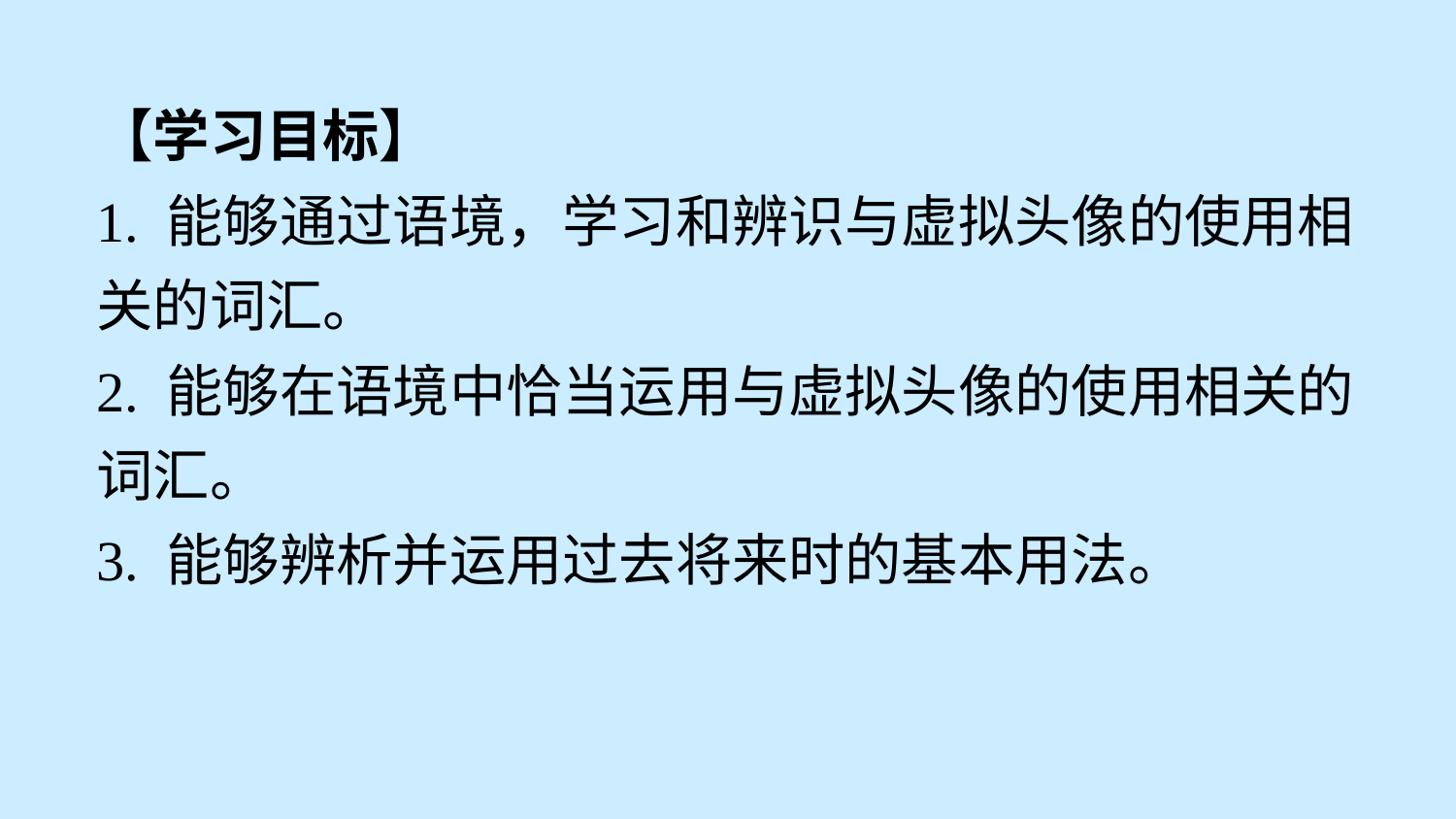

【学习目标】
1. 能够通过语境，学习和辨识与虚拟头像的使用相关的词汇。
2. 能够在语境中恰当运用与虚拟头像的使用相关的词汇。
3. 能够辨析并运用过去将来时的基本用法。